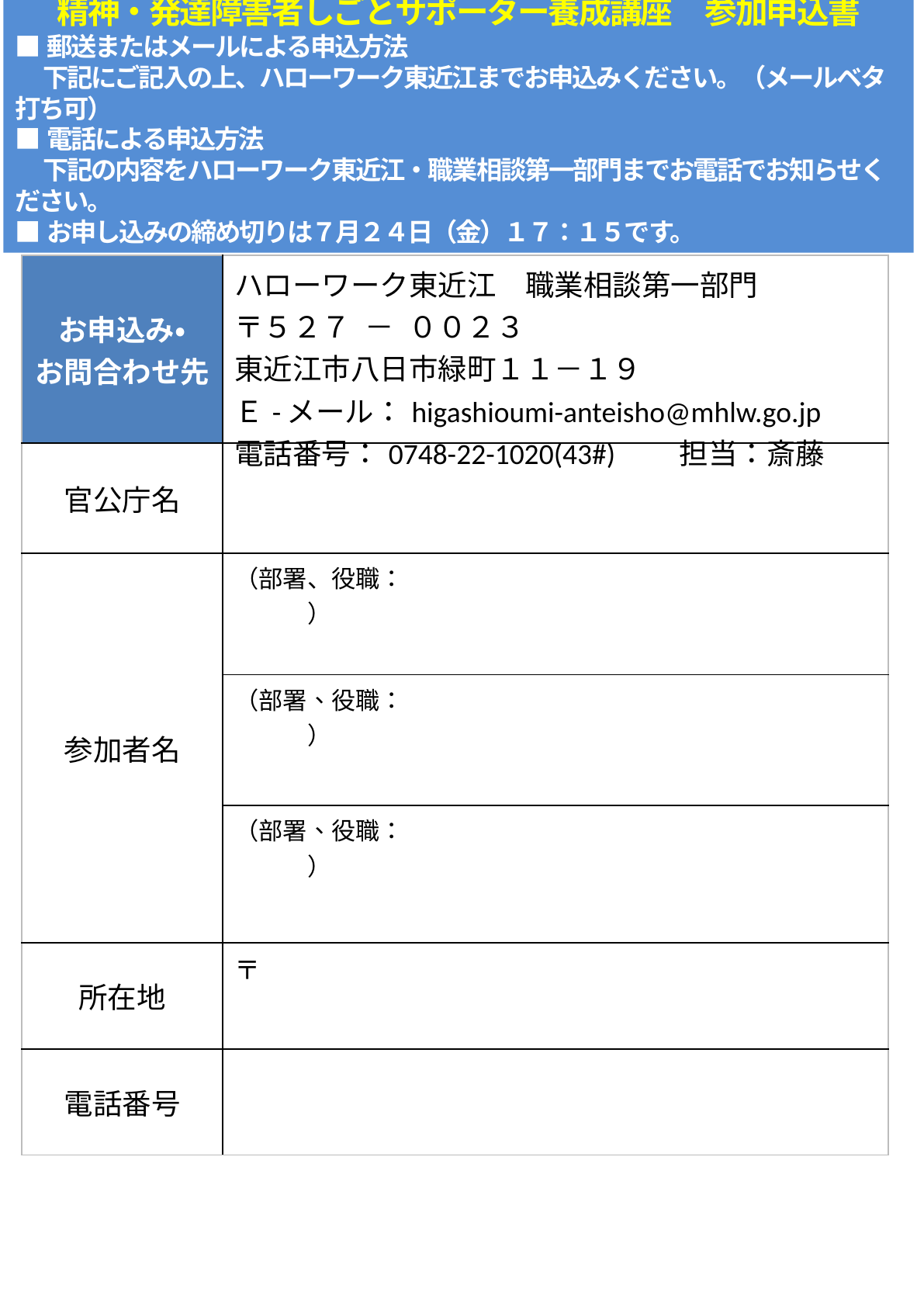

精神・発達障害者しごとサポーター養成講座　参加申込書
■郵送またはメールによる申込方法
　 下記にご記入の上、ハローワーク東近江までお申込みください。（メールベタ打ち可）
■電話による申込方法
　 下記の内容をハローワーク東近江・職業相談第一部門までお電話でお知らせください。
■お申し込みの締め切りは７月２４日（金）１７：１５です。
| お申込み・ お問合わせ先 | ハローワーク東近江　職業相談第一部門 〒５２７­－­００２３ 東近江市八日市緑町１１－１９ Ｅ-メール：higashioumi-anteisho@mhlw.go.jp 電話番号：0748-22-1020(43#)　　担当：斎藤 |
| --- | --- |
| 官公庁名 |  |
| 参加者名 | （部署、役職：　　　　　　　　　　　　　　　　　　　　　　） |
|  | （部署、役職：　　　　　　　　　　　　　　　　　　　　　　） |
|  | （部署、役職：　　　　　　　　　　　　　　　　　　　　　　） |
| 所在地 | 〒 |
| 電話番号 |  |
| 受講地 | ＦＡＸ番号 |
| --- | --- |
| 大津 | 077-526-1690 |
| 長浜 | 0749-65-3246 |
| 彦根 | 0749-26-5186 |
| 東近江 | 0748-25-0741 |
| 甲賀 | 0748-63-1825 |
| 草津 | 077-562-9692 |
会場